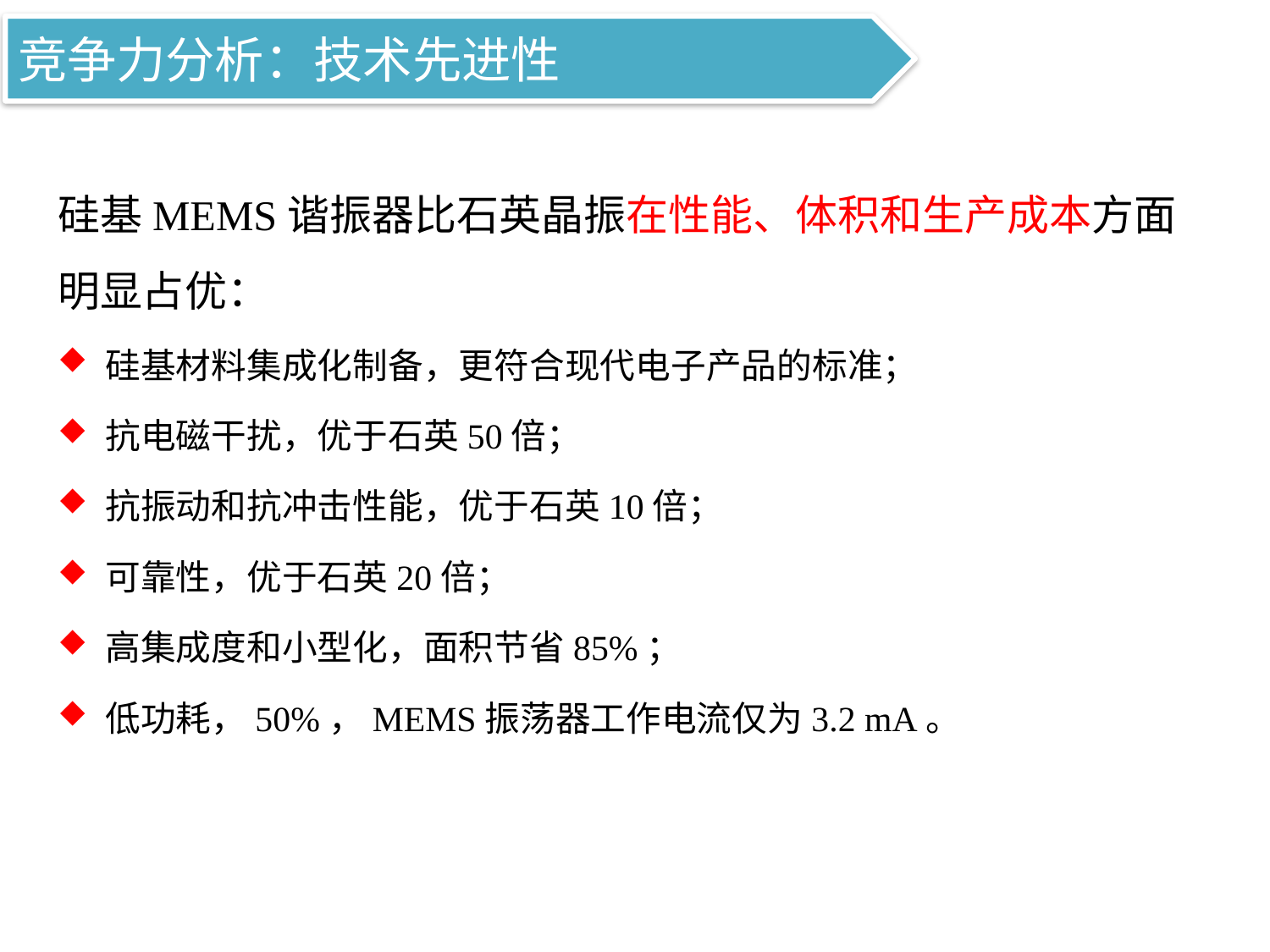

竞争力分析：技术先进性
硅基MEMS谐振器比石英晶振在性能、体积和生产成本方面明显占优：
硅基材料集成化制备，更符合现代电子产品的标准；
抗电磁干扰，优于石英50倍；
抗振动和抗冲击性能，优于石英10倍；
可靠性，优于石英20倍；
高集成度和小型化，面积节省85%；
低功耗，50%，MEMS振荡器工作电流仅为3.2 mA。